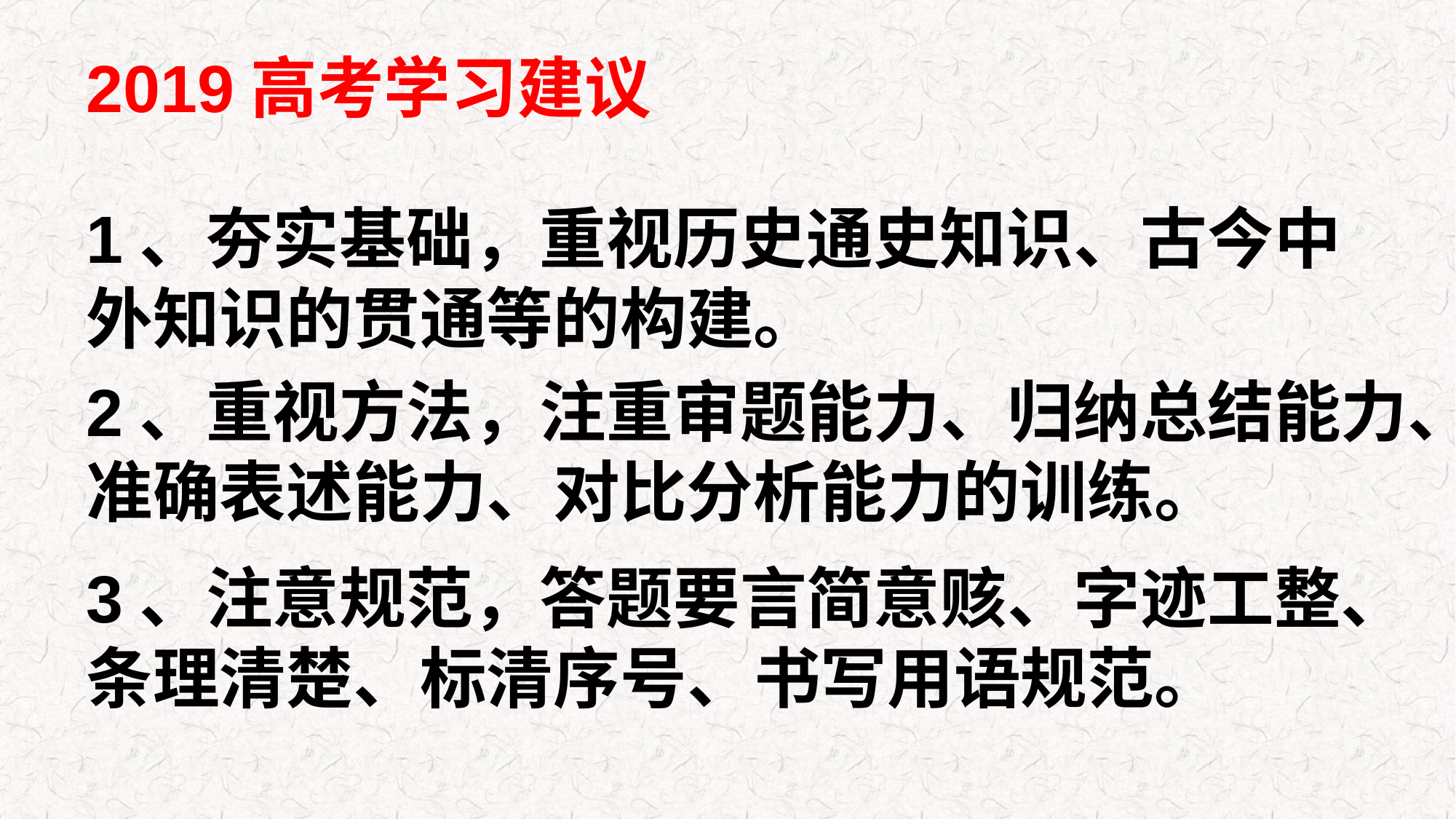

2019高考学习建议
1、夯实基础，重视历史通史知识、古今中外知识的贯通等的构建。
2、重视方法，注重审题能力、归纳总结能力、准确表述能力、对比分析能力的训练。
3、注意规范，答题要言简意赅、字迹工整、条理清楚、标清序号、书写用语规范。